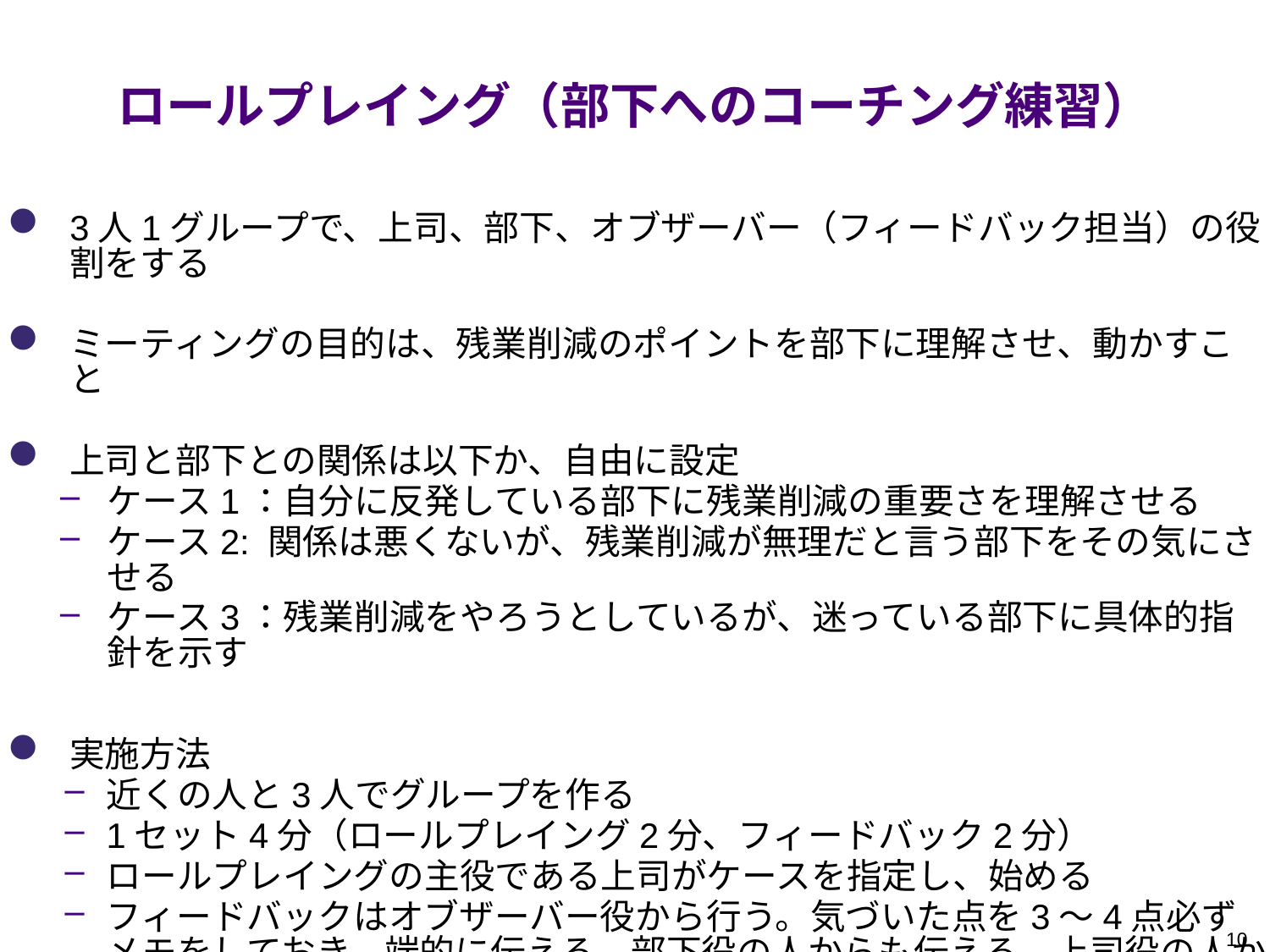

# ロールプレイング（部下へのコーチング練習）
3人1グループで、上司、部下、オブザーバー（フィードバック担当）の役割をする

ミーティングの目的は、残業削減のポイントを部下に理解させ、動かすこと

上司と部下との関係は以下か、自由に設定
ケース1：自分に反発している部下に残業削減の重要さを理解させる
ケース2: 関係は悪くないが、残業削減が無理だと言う部下をその気にさせる
ケース3：残業削減をやろうとしているが、迷っている部下に具体的指針を示す

実施方法
近くの人と3人でグループを作る
1セット4分（ロールプレイング2分、フィードバック2分）
ロールプレイングの主役である上司がケースを指定し、始める
フィードバックはオブザーバー役から行う。気づいた点を3～4点必ずメモをしておき、端的に伝える。部下役の人からも伝える。上司役の人から感想を言う
3人が時計回りで順番に3役を演じる
10